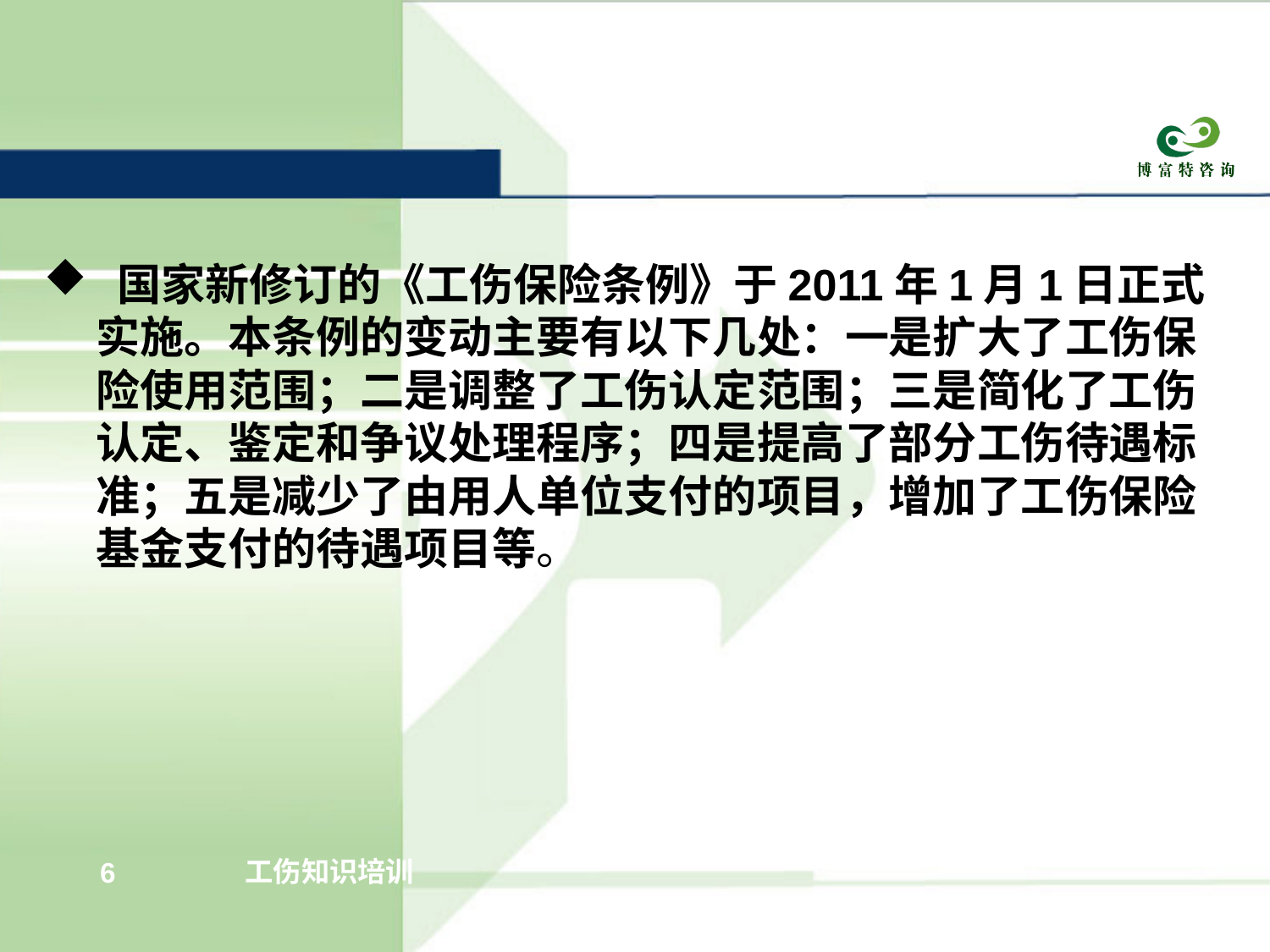

国家新修订的《工伤保险条例》于2011年1月1日正式实施。本条例的变动主要有以下几处：一是扩大了工伤保险使用范围；二是调整了工伤认定范围；三是简化了工伤认定、鉴定和争议处理程序；四是提高了部分工伤待遇标准；五是减少了由用人单位支付的项目，增加了工伤保险基金支付的待遇项目等。

工伤知识培训
6